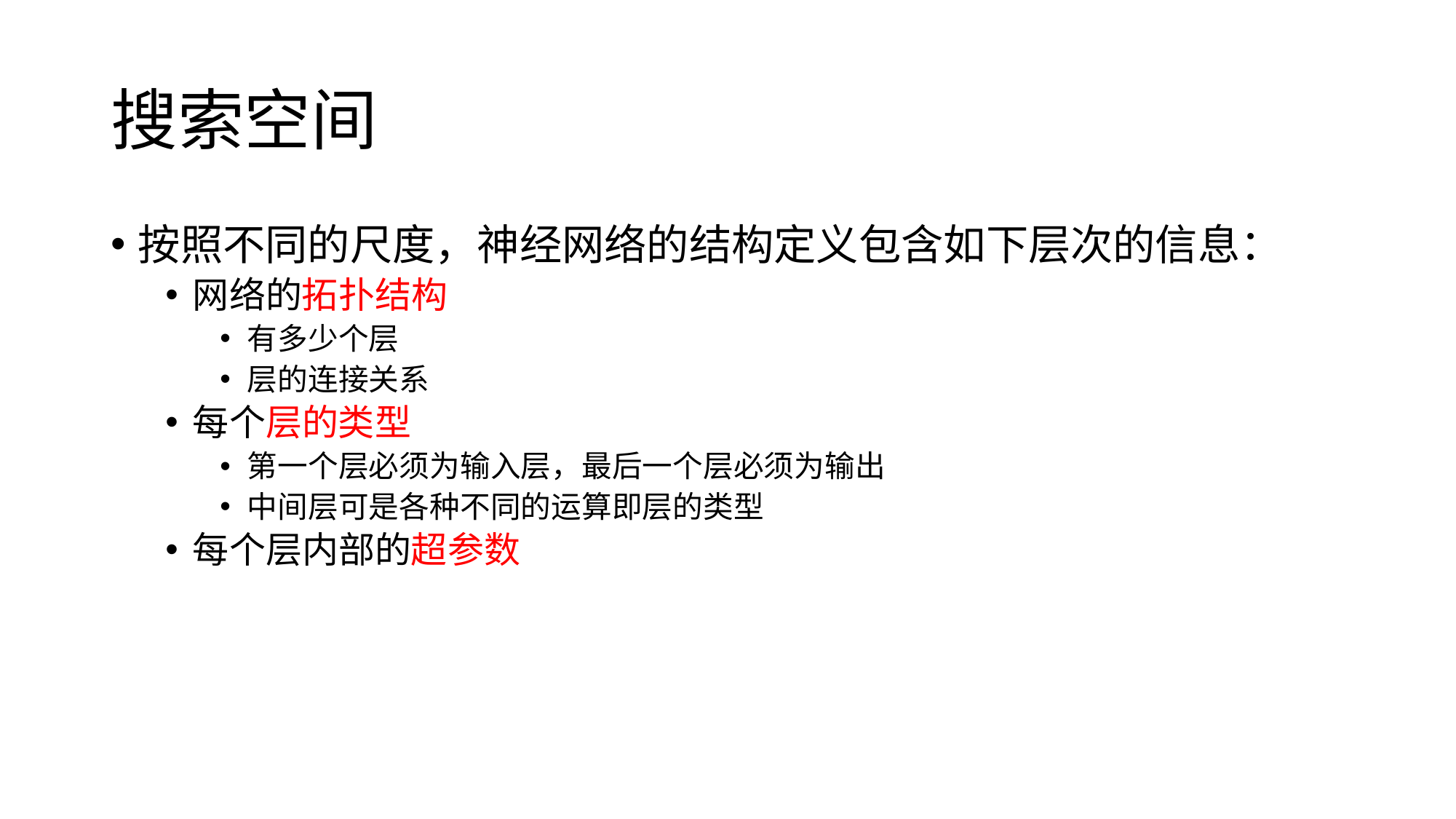

# 搜索空间
按照不同的尺度，神经网络的结构定义包含如下层次的信息：
网络的拓扑结构
有多少个层
层的连接关系
每个层的类型
第一个层必须为输入层，最后一个层必须为输出
中间层可是各种不同的运算即层的类型
每个层内部的超参数